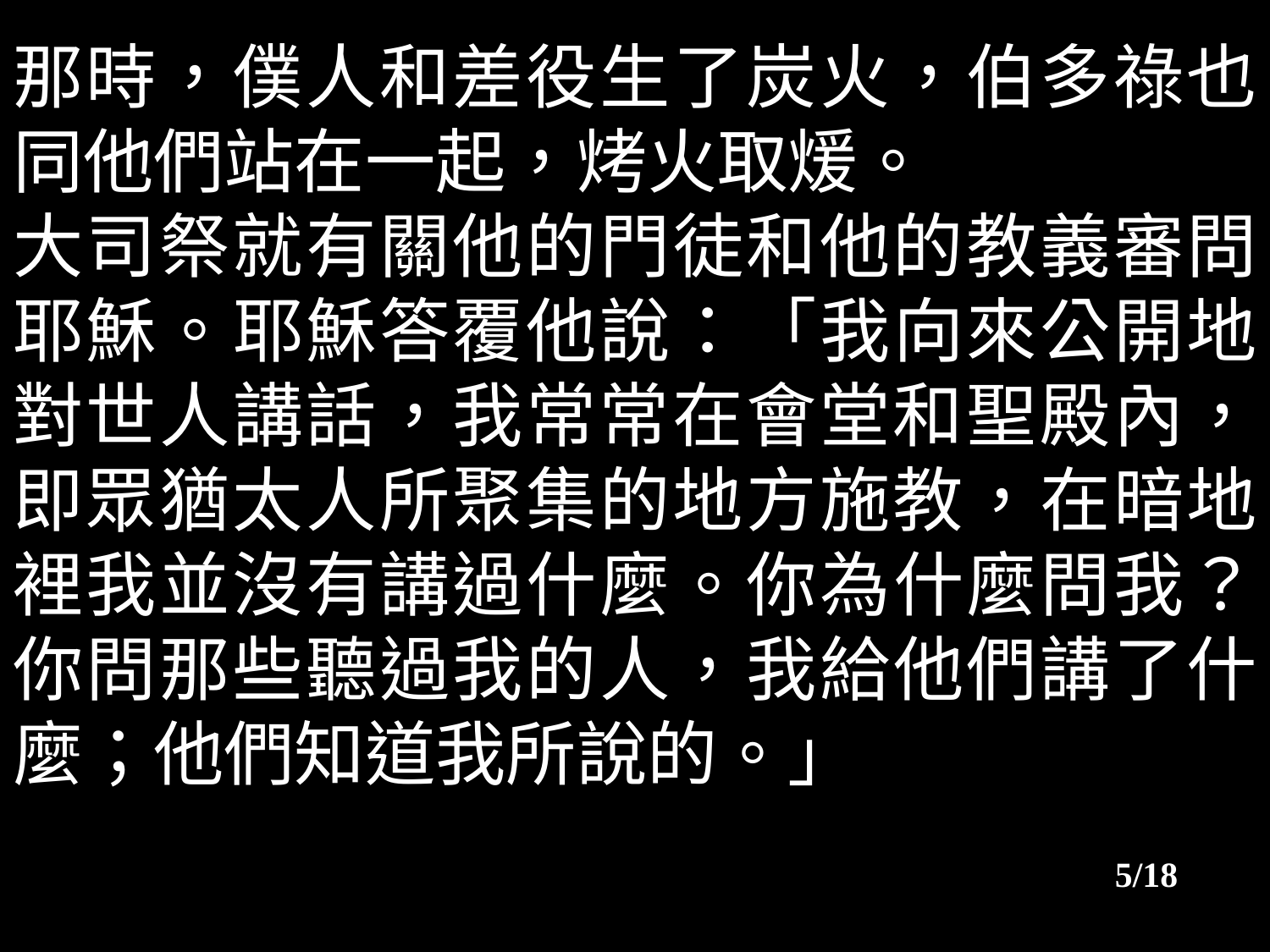

那時，僕人和差役生了炭火，伯多祿也同他們站在一起，烤火取煖。
大司祭就有關他的門徒和他的教義審問耶穌。耶穌答覆他說：「我向來公開地對世人講話，我常常在會堂和聖殿內，即眾猶太人所聚集的地方施教，在暗地裡我並沒有講過什麼。你為什麼問我？你問那些聽過我的人，我給他們講了什麼；他們知道我所說的。」
5/18